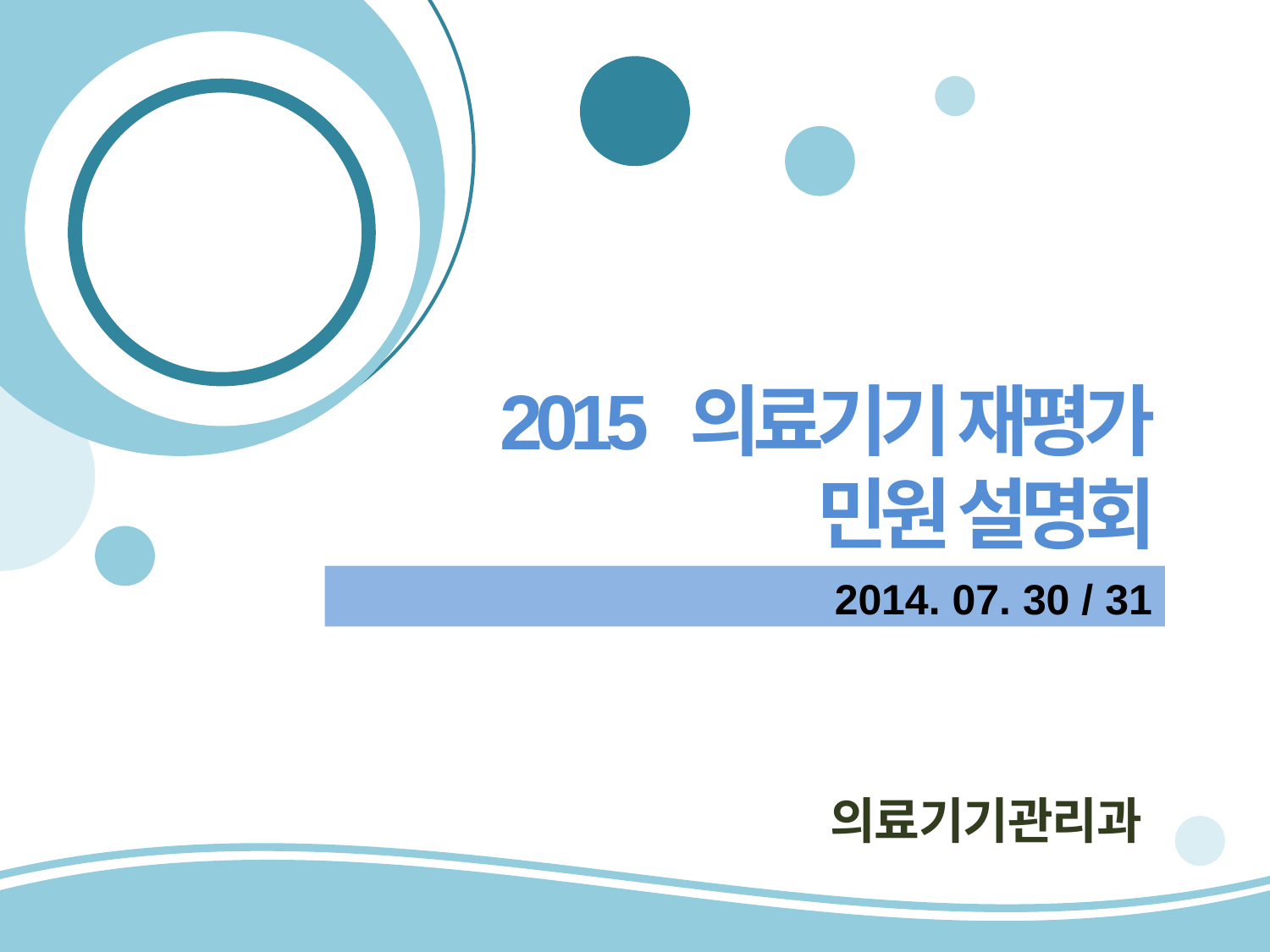

2015 의료기기 재평가
민원 설명회

2014. 07. 30 / 31
의료기기관리과